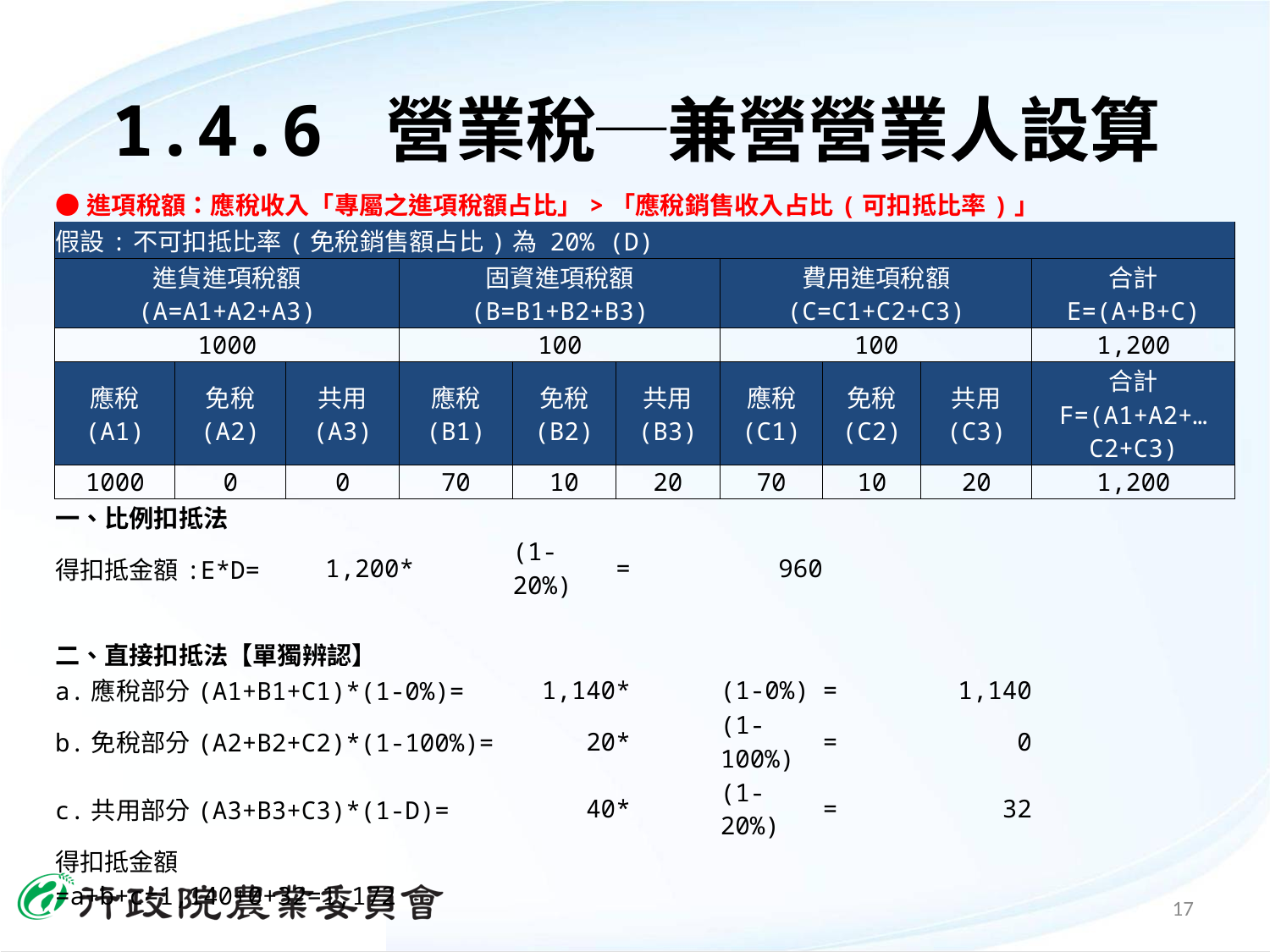

1.4.6 營業稅─兼營營業人設算
| ●進項稅額：應稅收入「專屬之進項稅額占比」>「應稅銷售收入占比(可扣抵比率)」 |  |  |  |  |  |  |  |  |  |
| --- | --- | --- | --- | --- | --- | --- | --- | --- | --- |
| 假設:不可扣抵比率(免稅銷售額占比)為 20% (D) |  |  |  |  |  |  |  |  |  |
| 進貨進項稅額 (A=A1+A2+A3) |  |  | 固資進項稅額 (B=B1+B2+B3) |  |  | 費用進項稅額 (C=C1+C2+C3) |  |  | 合計 E=(A+B+C) |
| 1000 |  |  | 100 |  |  | 100 |  |  | 1,200 |
| 應稅 (A1) | 免稅 (A2) | 共用 (A3) | 應稅 (B1) | 免稅 (B2) | 共用 (B3) | 應稅 (C1) | 免稅 (C2) | 共用 (C3) | 合計 F=(A1+A2+…C2+C3) |
| 1000 | 0 | 0 | 70 | 10 | 20 | 70 | 10 | 20 | 1,200 |
| 一、比例扣抵法 |  |  |  |  |  |  |  |  |  |
| 得扣抵金額:E\*D= |  | 1,200 | \* | (1-20%) | = | 960 |  |  |  |
|  |  |  |  |  |  |  |  |  |  |
| 二、直接扣抵法【單獨辨認】 |  |  |  |  |  |  |  |  |  |
| a.應稅部分(A1+B1+C1)\*(1-0%)= |  |  |  | 1,140 | \* | (1-0%) | = | 1,140 |  |
| b.免稅部分(A2+B2+C2)\*(1-100%)= |  |  |  | 20 | \* | (1-100%) | = | 0 |  |
| c.共用部分(A3+B3+C3)\*(1-D)= |  |  |  | 40 | \* | (1-20%) | = | 32 |  |
| 得扣抵金額=a+b+c=1,140+0+32=1,172 |  |  |  |  |  |  |  |  |  |
|  |  |  |  |  |  |  |  |  |  |
| 使用「直接扣抵法」較為有利【扣抵金額1,172>比例扣抵法960】 |  |  |  |  |  |  |  |  |  |
17